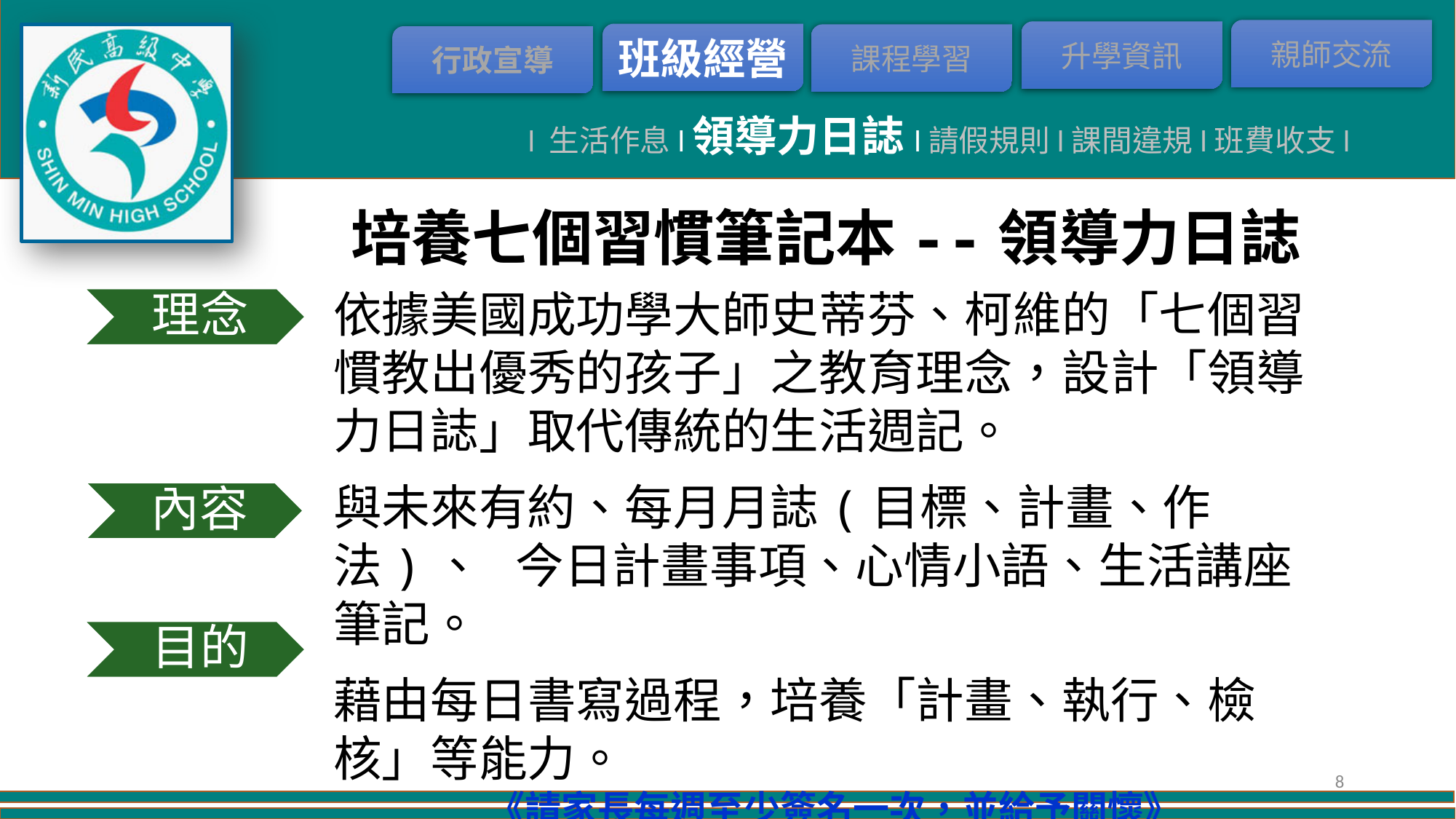

l 生活作息l領導力日誌l請假規則l課間違規l班費收支l
培養七個習慣筆記本--領導力日誌
依據美國成功學大師史蒂芬、柯維的「七個習慣教出優秀的孩子」之教育理念，設計「領導力日誌」取代傳統的生活週記。
與未來有約、每月月誌(目標、計畫、作法)、   今日計畫事項、心情小語、生活講座筆記。
藉由每日書寫過程，培養「計畫、執行、檢核」等能力。
《請家長每週至少簽名一次，並給予關懷》

理念

內容

目的
8